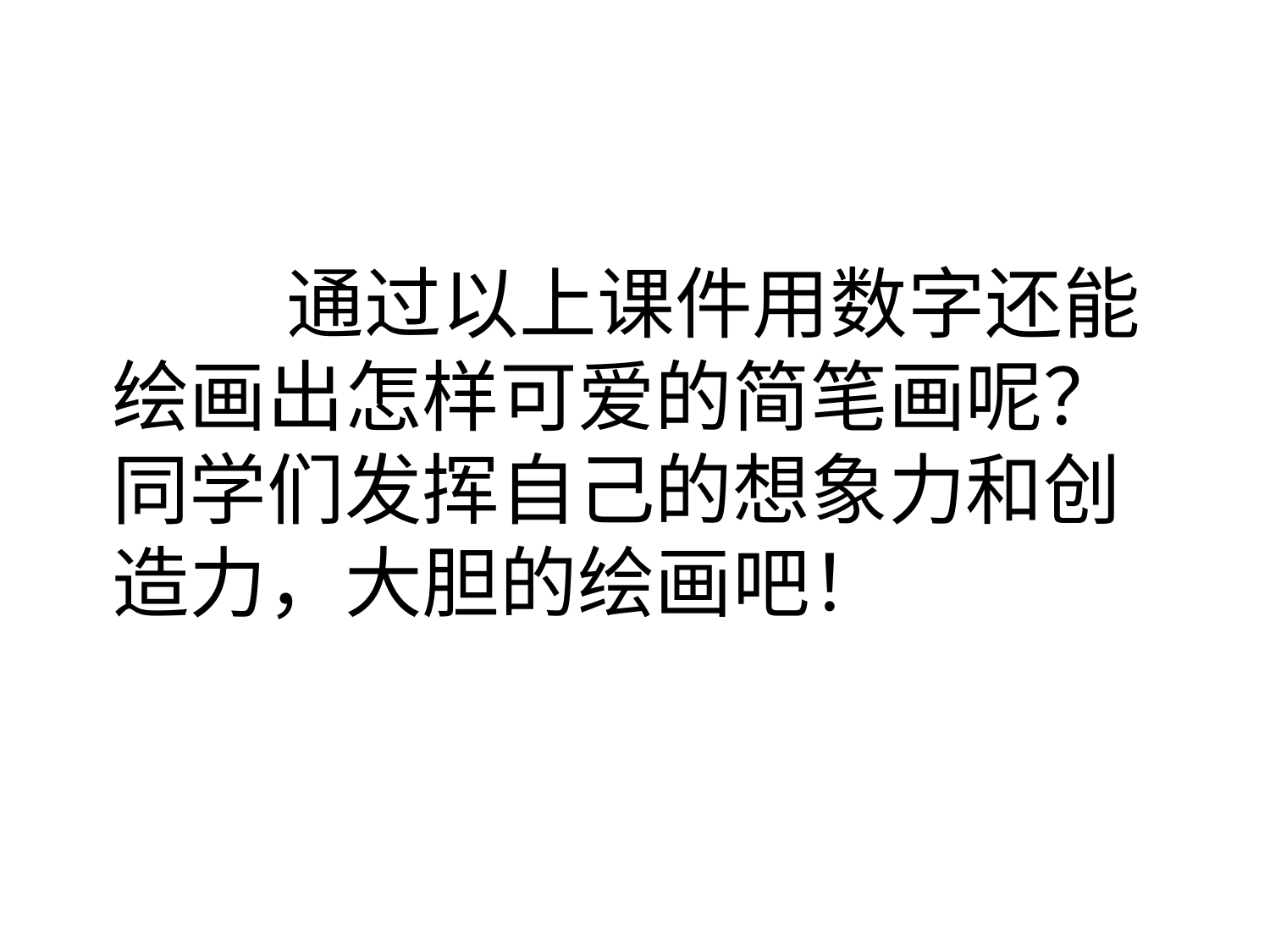

# 通过以上课件用数字还能绘画出怎样可爱的简笔画呢？同学们发挥自己的想象力和创造力，大胆的绘画吧！